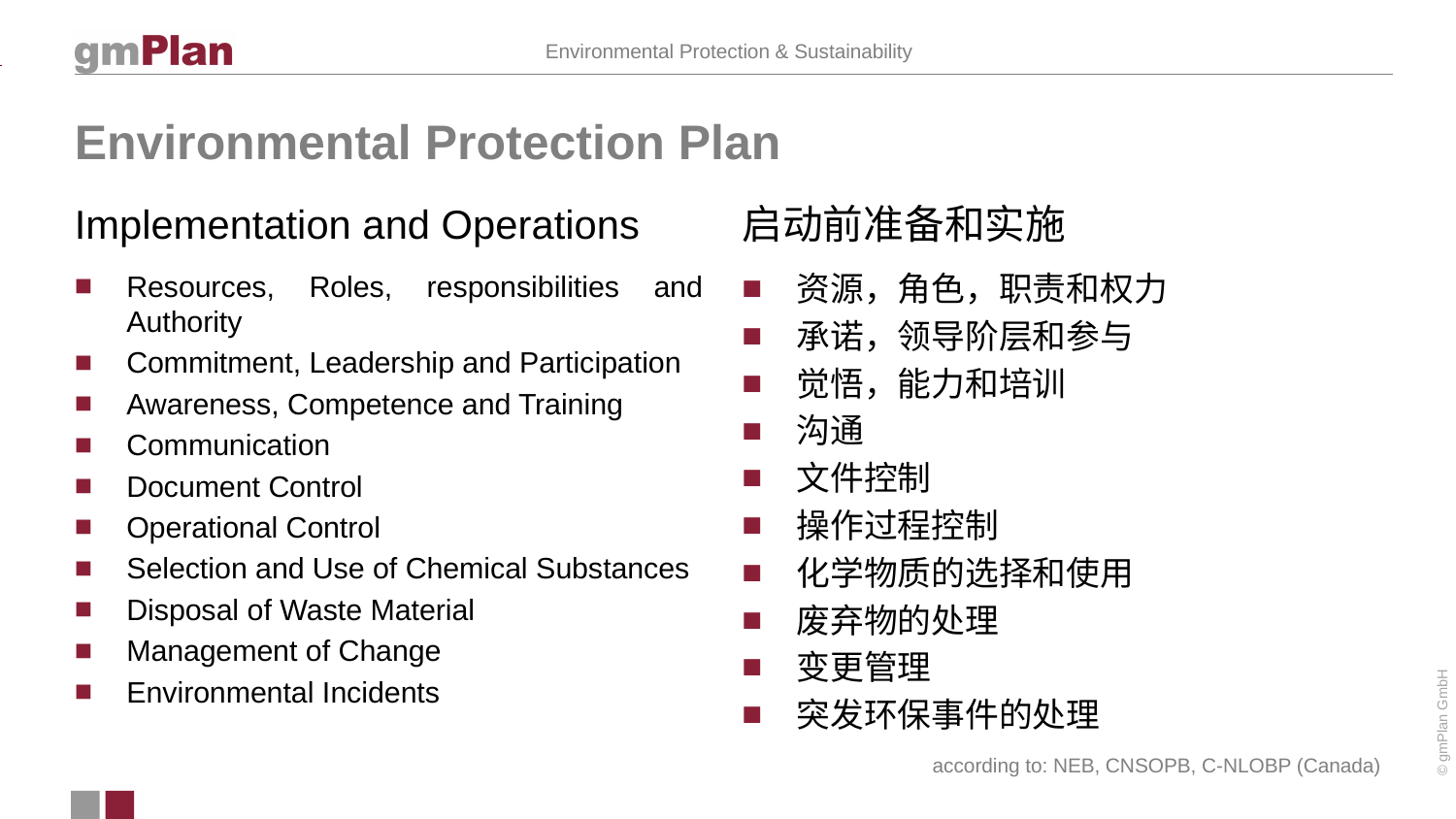

# Environmental Protection Plan
Implementation and Operations
启动前准备和实施
资源，角色，职责和权力
承诺，领导阶层和参与
觉悟，能力和培训
沟通
文件控制
操作过程控制
化学物质的选择和使用
废弃物的处理
变更管理
突发环保事件的处理
Resources, Roles, responsibilities and Authority
Commitment, Leadership and Participation
Awareness, Competence and Training
Communication
Document Control
Operational Control
Selection and Use of Chemical Substances
Disposal of Waste Material
Management of Change
Environmental Incidents
according to: NEB, CNSOPB, C-NLOBP (Canada)